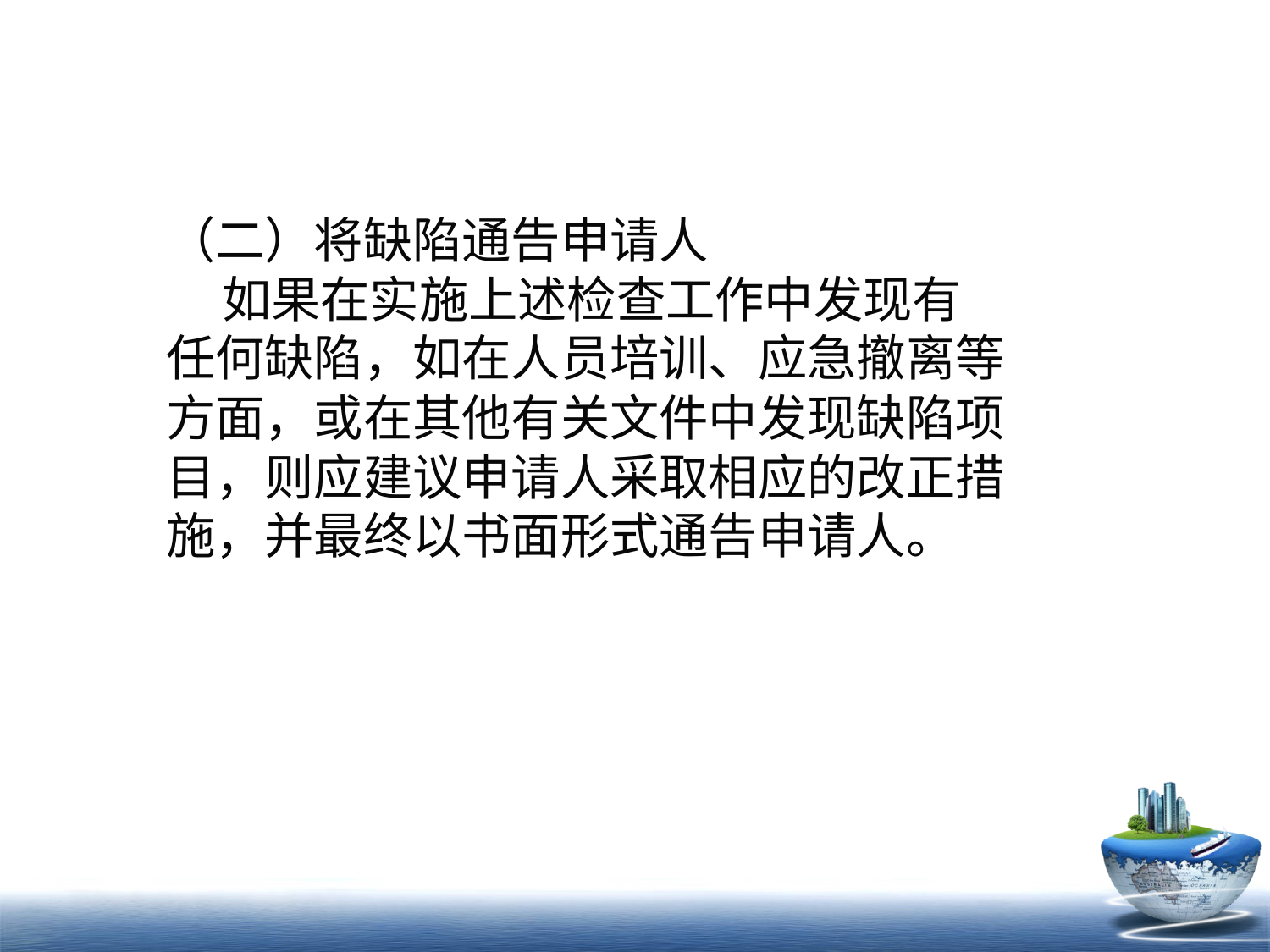

（二）将缺陷通告申请人
    如果在实施上述检查工作中发现有任何缺陷，如在人员培训、应急撤离等方面，或在其他有关文件中发现缺陷项目，则应建议申请人采取相应的改正措施，并最终以书面形式通告申请人。